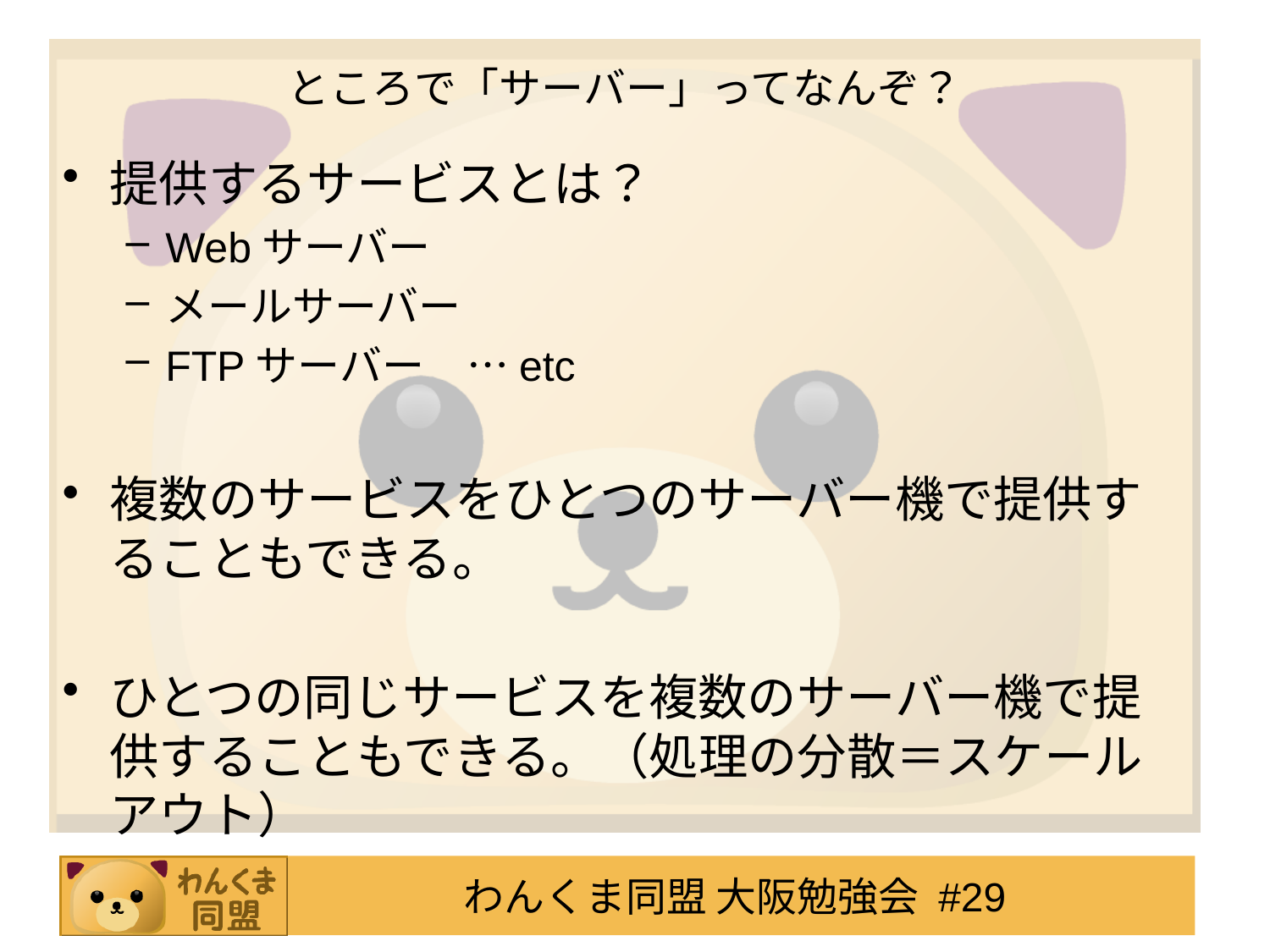

# ところで「サーバー」ってなんぞ？
提供するサービスとは？
Webサーバー
メールサーバー
FTPサーバー　…etc

複数のサービスをひとつのサーバー機で提供することもできる。

ひとつの同じサービスを複数のサーバー機で提供することもできる。（処理の分散＝スケールアウト）